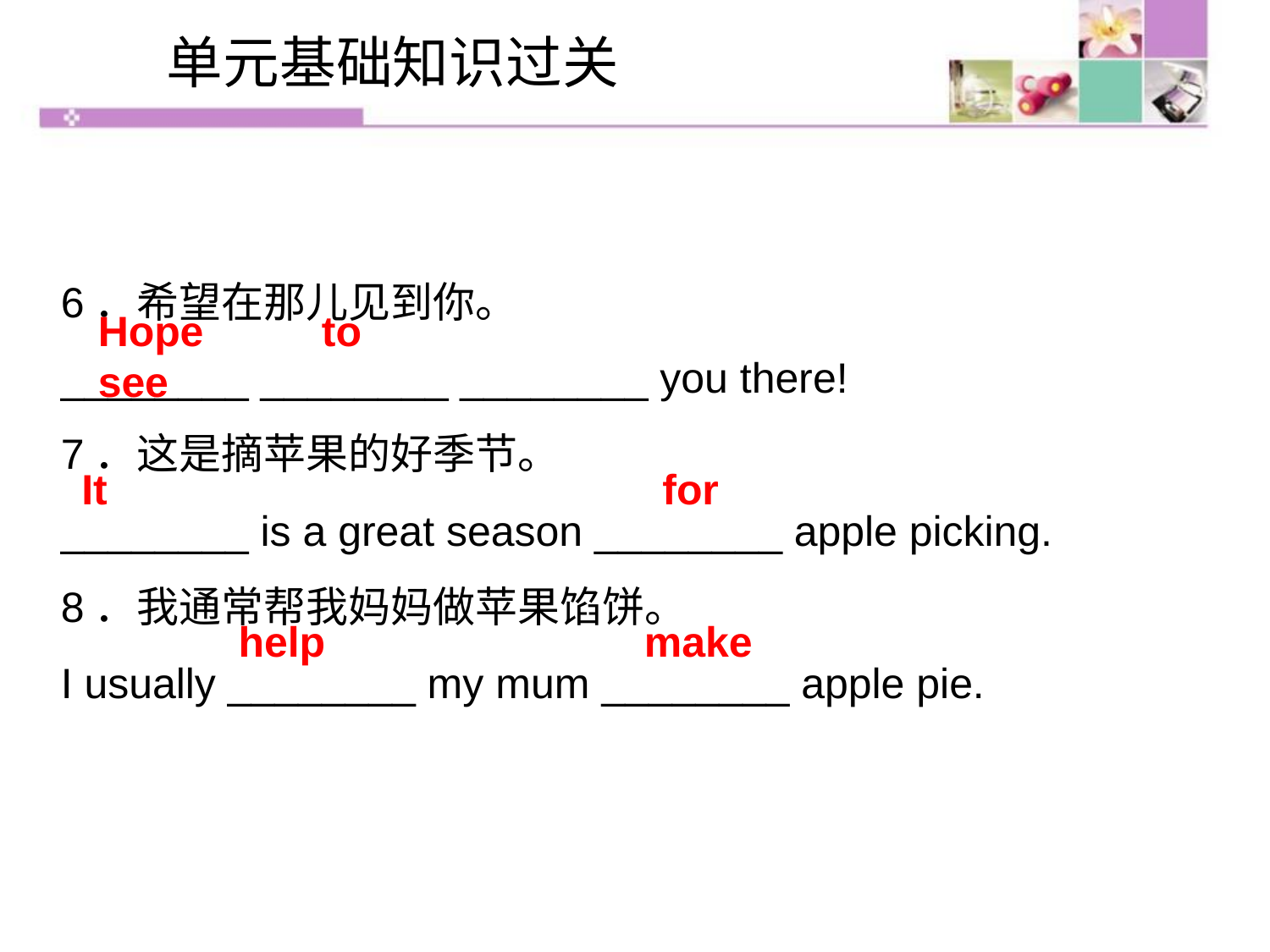

单元基础知识过关
6．希望在那儿见到你。
________ ________ ________ you there!
7．这是摘苹果的好季节。
________ is a great season ________ apple picking.
8．我通常帮我妈妈做苹果馅饼。
I usually ________ my mum ________ apple pie.
Hope          to             see
It                                               for
 help                           make